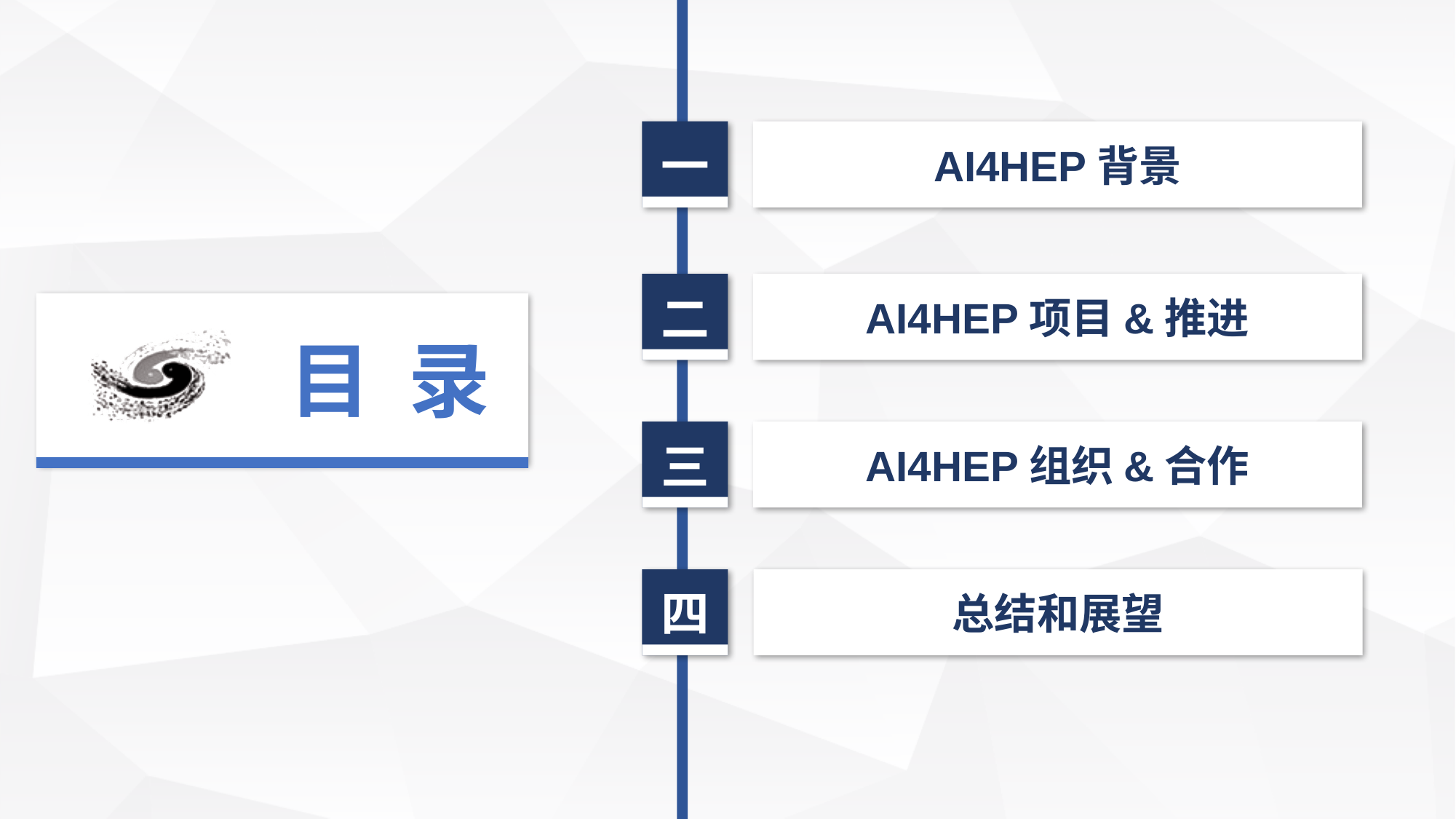

一

AI4HEP背景
二

AI4HEP项目&推进
三

AI4HEP组织&合作
四

总结和展望